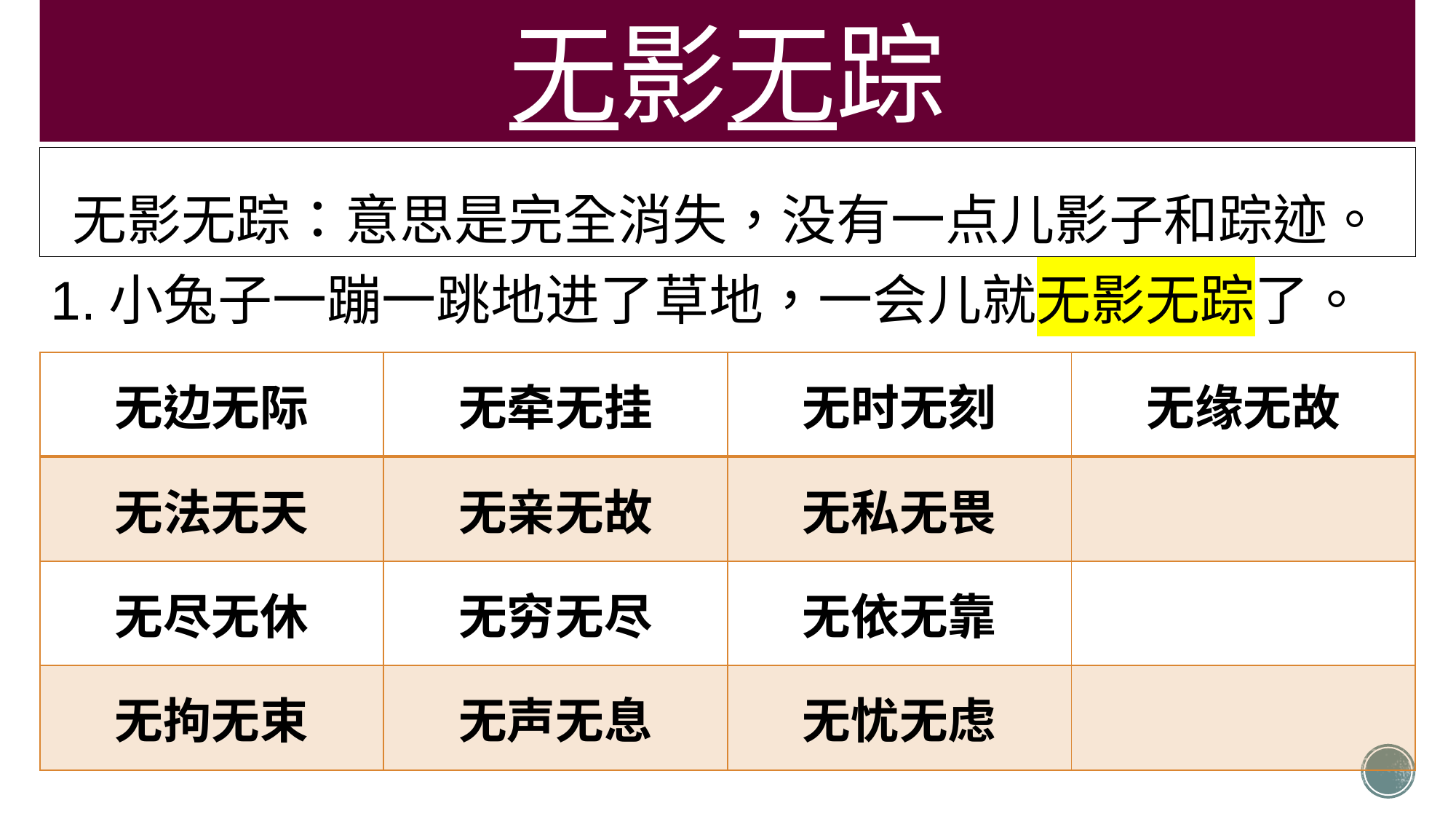

无影无踪
无影无踪：意思是完全消失，没有一点儿影子和踪迹。
1.小兔子一蹦一跳地进了草地，一会儿就无影无踪了。
| 无边无际 | 无牵无挂 | 无时无刻 | 无缘无故 |
| --- | --- | --- | --- |
| 无法无天 | 无亲无故 | 无私无畏 |  |
| 无尽无休 | 无穷无尽 | 无依无靠 |  |
| 无拘无束 | 无声无息 | 无忧无虑 |  |